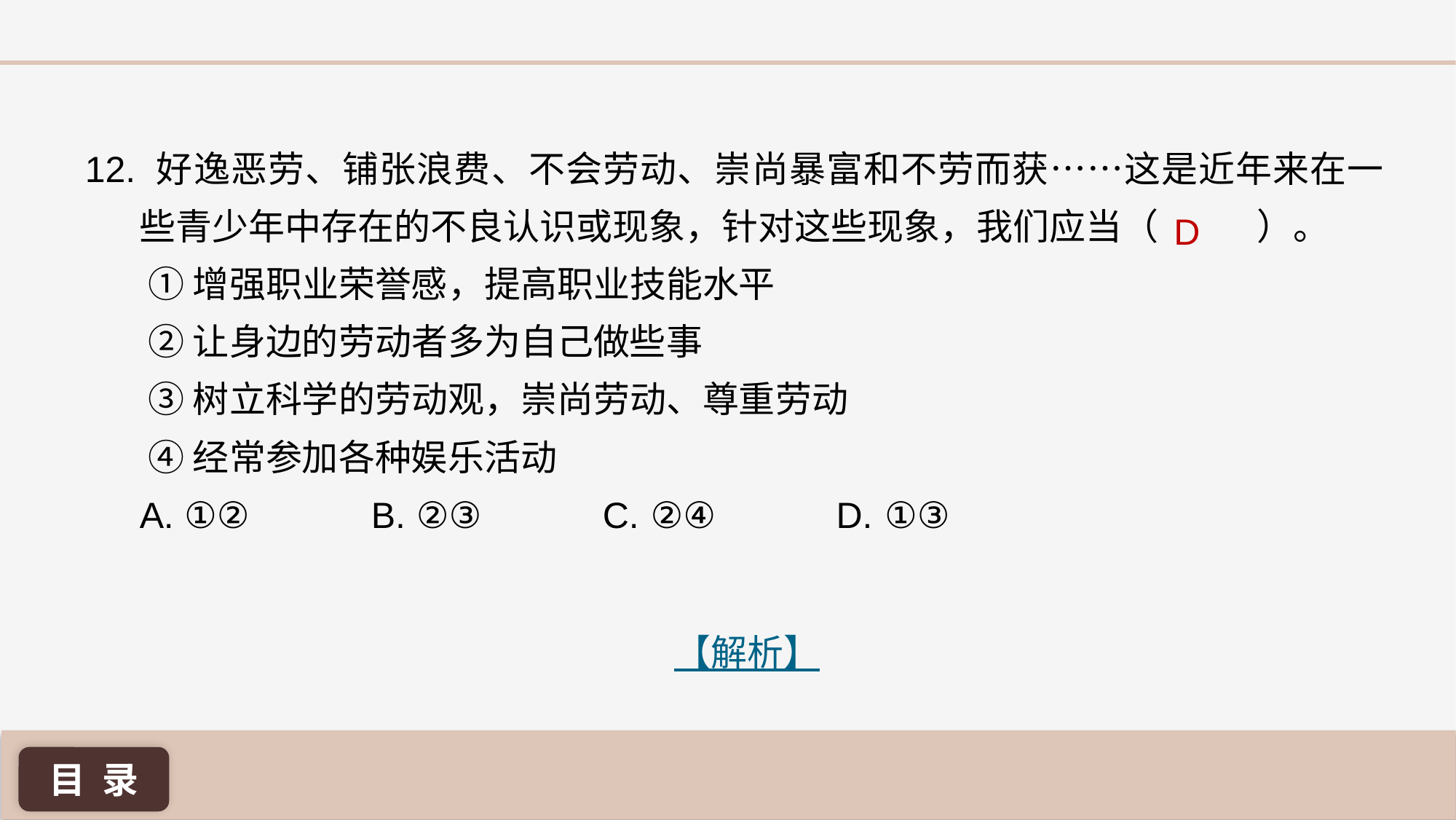

12. 好逸恶劳、铺张浪费、不会劳动、崇尚暴富和不劳而获……这是近年来在一些青少年中存在的不良认识或现象，针对这些现象，我们应当（            ）。
	 ①增强职业荣誉感，提高职业技能水平
	 ②让身边的劳动者多为自己做些事
	 ③树立科学的劳动观，崇尚劳动、尊重劳动
	 ④经常参加各种娱乐活动
A. ①②            B. ②③            C. ②④            D. ①③
D
【解析】